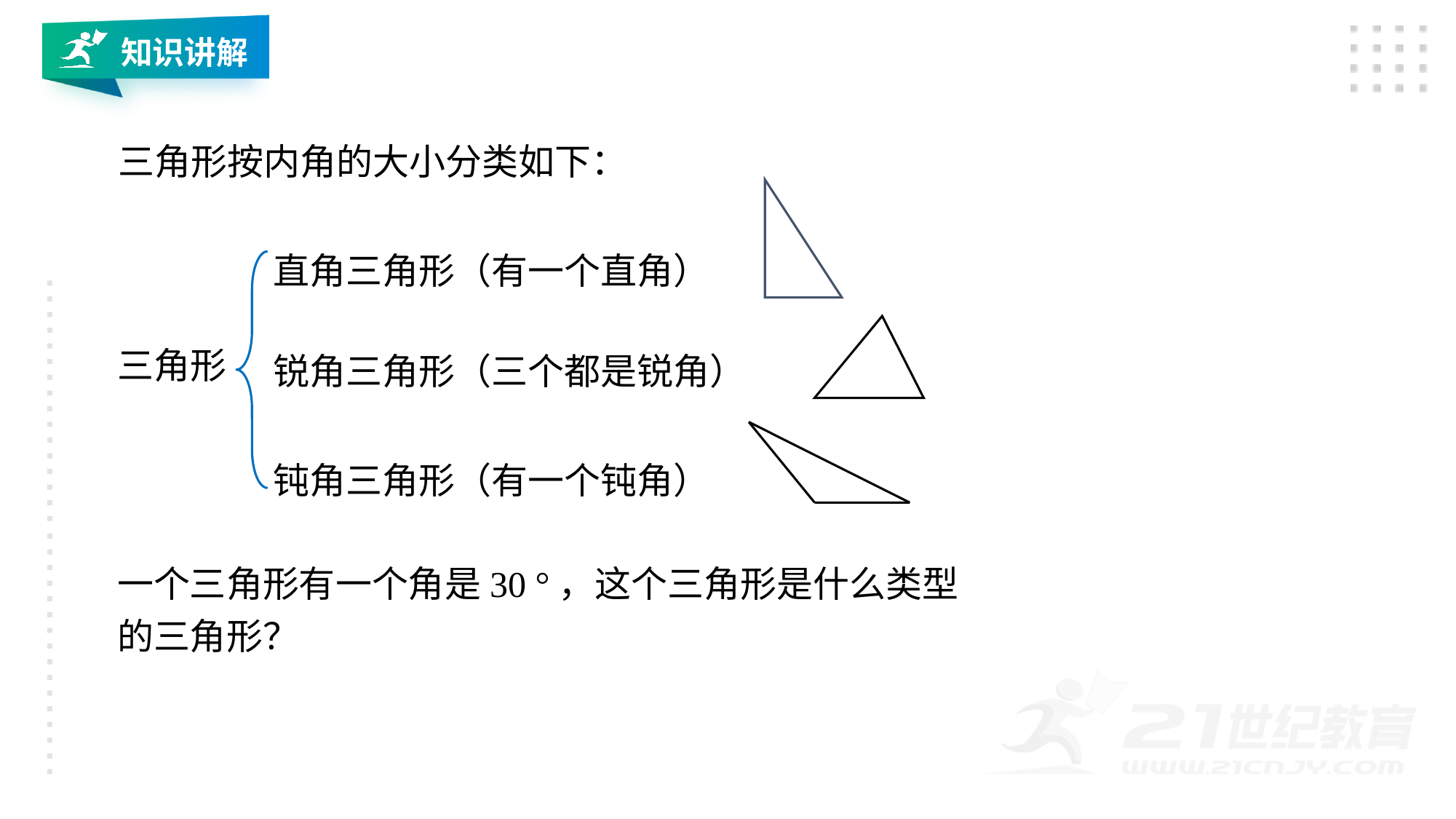

知识讲解
三角形按内角的大小分类如下：

直角三角形（有一个直角）

三角形
锐角三角形（三个都是锐角）

钝角三角形（有一个钝角）
一个三角形有一个角是30 °，这个三角形是什么类型的三角形？